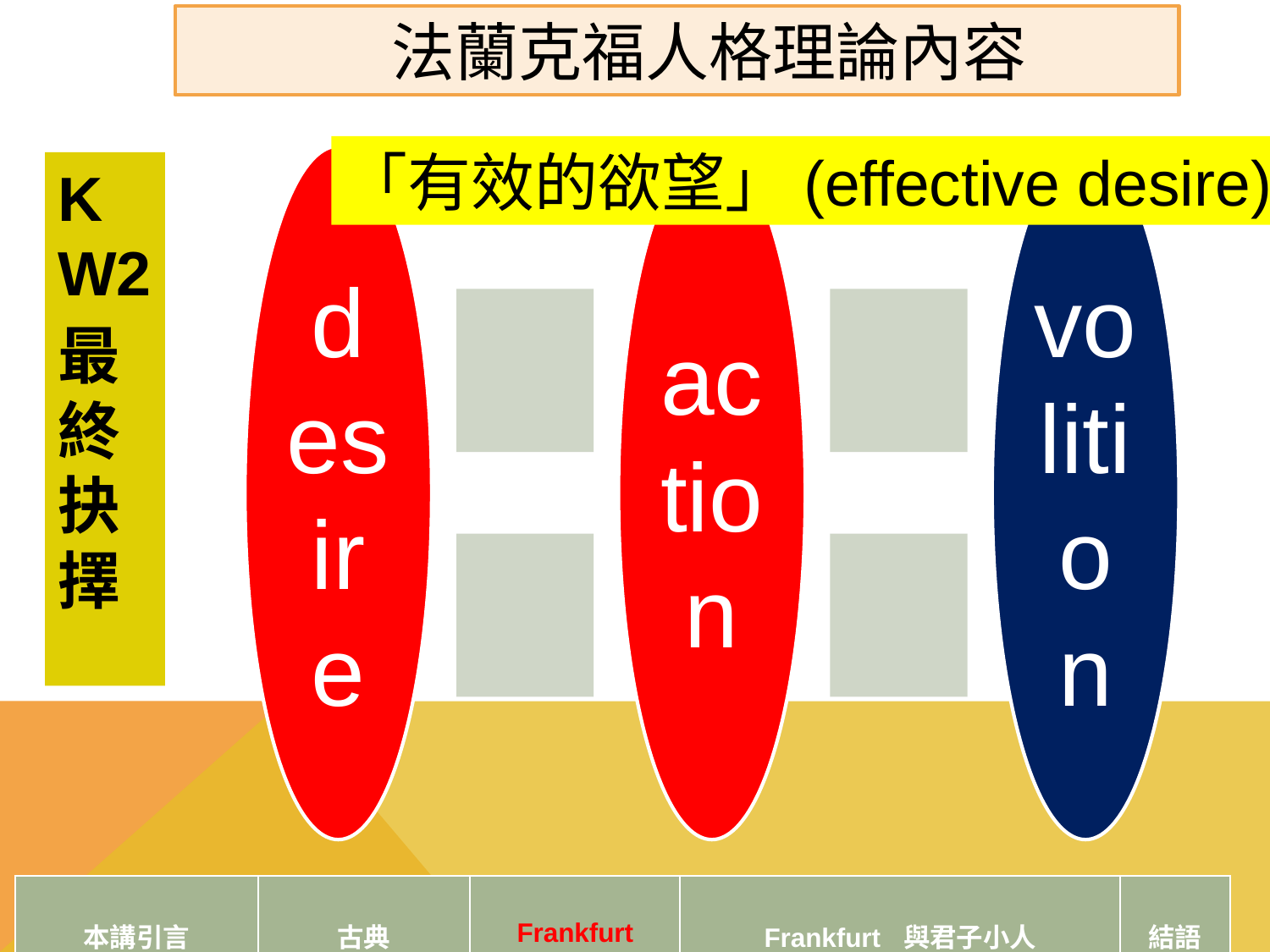

法蘭克福人格理論內容
「有效的欲望」(effective desire)
desire
action
volition
KW2
最終抉擇
| 本講引言 | 古典 | Frankfurt | Frankfurt 與君子小人 | 結語 |
| --- | --- | --- | --- | --- |